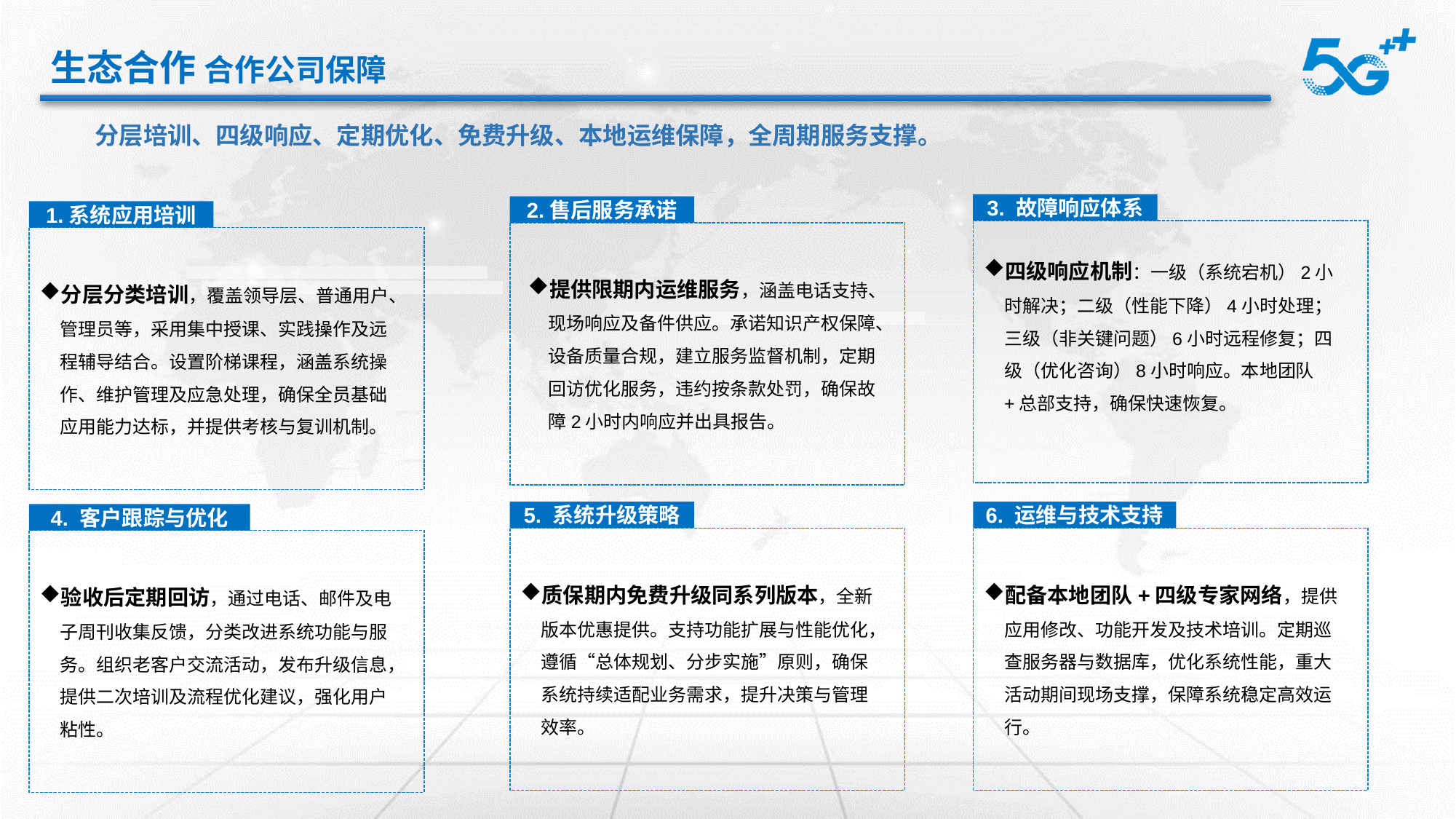

# 生态合作 合作公司保障
      分层培训、四级响应、定期优化、免费升级、本地运维保障，全周期服务支撑。
3. 故障响应体系

四级响应机制：一级（系统宕机）2小时解决；二级（性能下降）4小时处理；三级（非关键问题）6小时远程修复；四级（优化咨询）8小时响应。本地团队+总部支持，确保快速恢复。

2.售后服务承诺

提供限期内运维服务，涵盖电话支持、现场响应及备件供应。承诺知识产权保障、设备质量合规，建立服务监督机制，定期回访优化服务，违约按条款处罚，确保故障2小时内响应并出具报告。

1.系统应用培训

分层分类培训，覆盖领导层、普通用户、管理员等，采用集中授课、实践操作及远程辅导结合。设置阶梯课程，涵盖系统操作、维护管理及应急处理，确保全员基础应用能力达标，并提供考核与复训机制。

5. 系统升级策略

质保期内免费升级同系列版本，全新版本优惠提供。支持功能扩展与性能优化，遵循“总体规划、分步实施”原则，确保系统持续适配业务需求，提升决策与管理效率。
6. 运维与技术支持

配备本地团队+四级专家网络，提供应用修改、功能开发及技术培训。定期巡查服务器与数据库，优化系统性能，重大活动期间现场支撑，保障系统稳定高效运行。
4. 客户跟踪与优化

验收后定期回访，通过电话、邮件及电子周刊收集反馈，分类改进系统功能与服务。组织老客户交流活动，发布升级信息，提供二次培训及流程优化建议，强化用户粘性。
19